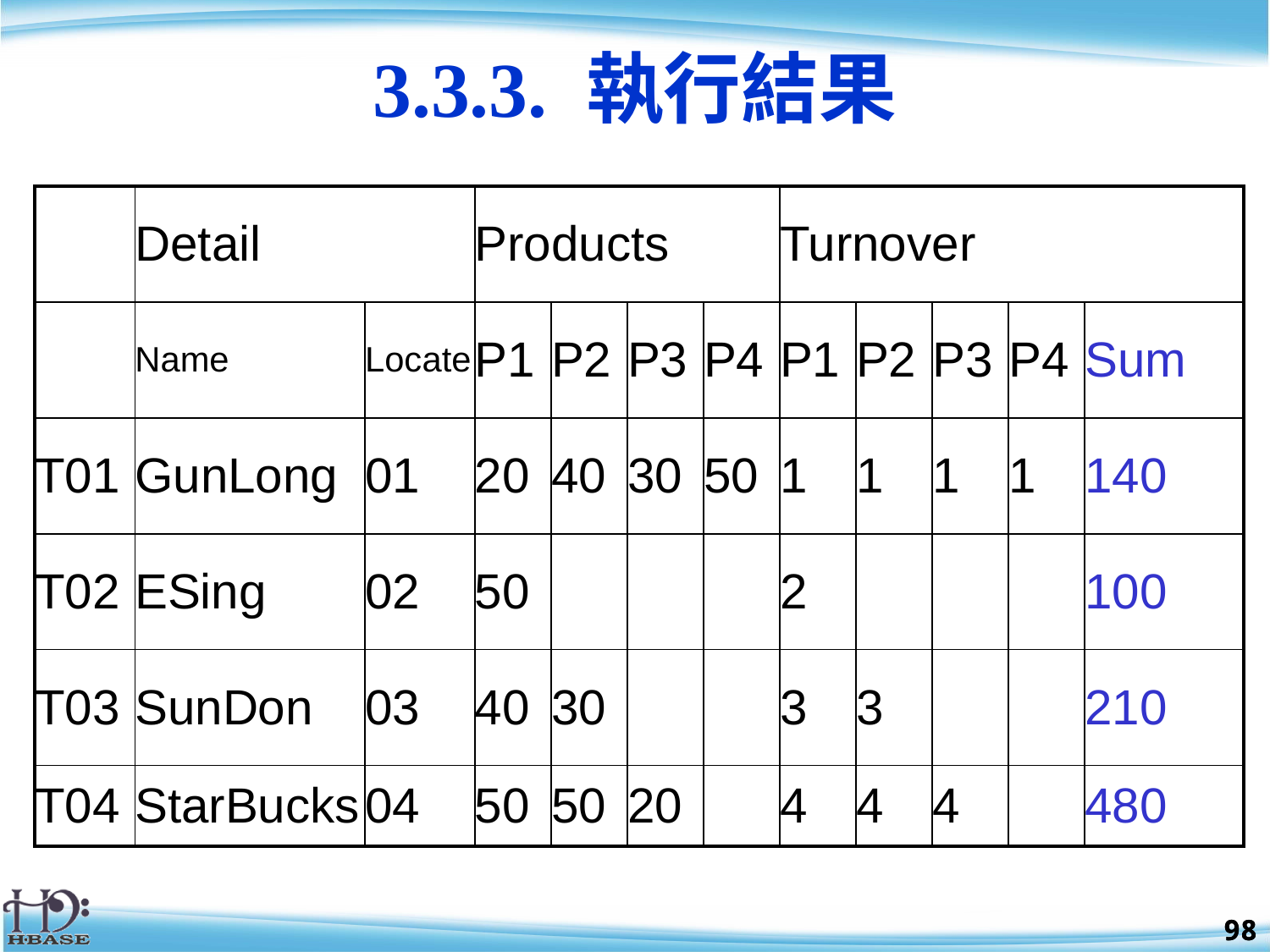

3.3.3. 執行結果
|  | Detail |  | Products |  |  |  | Turnover |  |  |  |  |
| --- | --- | --- | --- | --- | --- | --- | --- | --- | --- | --- | --- |
|  | Name | Locate | P1 | P2 | P3 | P4 | P1 | P2 | P3 | P4 | Sum |
| T01 | GunLong | 01 | 20 | 40 | 30 | 50 | 1 | 1 | 1 | 1 | 140 |
| T02 | ESing | 02 | 50 |  |  |  | 2 |  |  |  | 100 |
| T03 | SunDon | 03 | 40 | 30 |  |  | 3 | 3 |  |  | 210 |
| T04 | StarBucks | 04 | 50 | 50 | 20 |  | 4 | 4 | 4 |  | 480 |
98
98